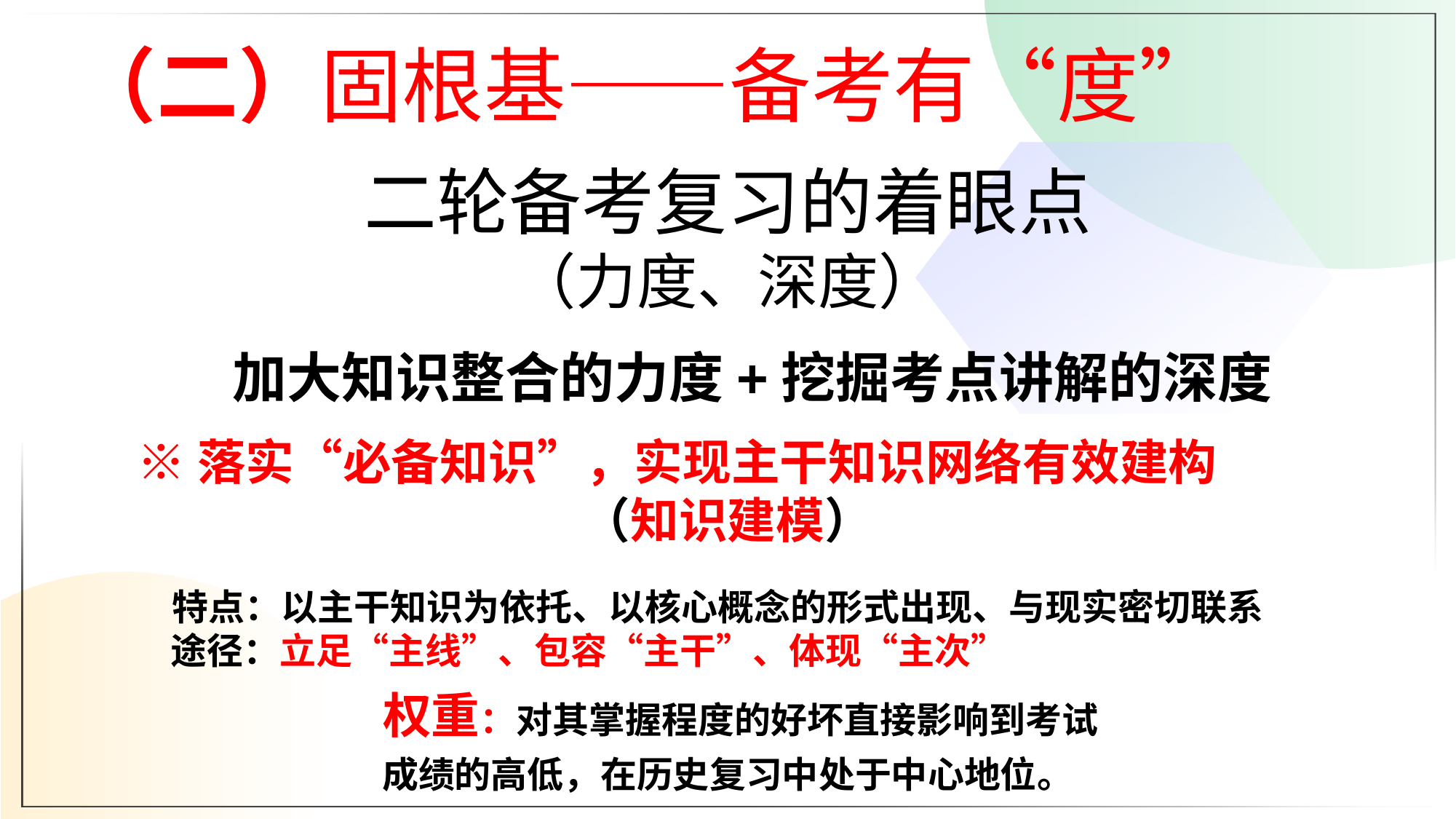

（二）固根基——备考有“度”
二轮备考复习的着眼点
（力度、深度）
加大知识整合的力度+挖掘考点讲解的深度
※落实“必备知识”，实现主干知识网络有效建构
（知识建模）

    特点：以主干知识为依托、以核心概念的形式出现、与现实密切联系
   途径：立足“主线”、包容“主干”、体现“主次”
权重：对其掌握程度的好坏直接影响到考试成绩的高低，在历史复习中处于中心地位。